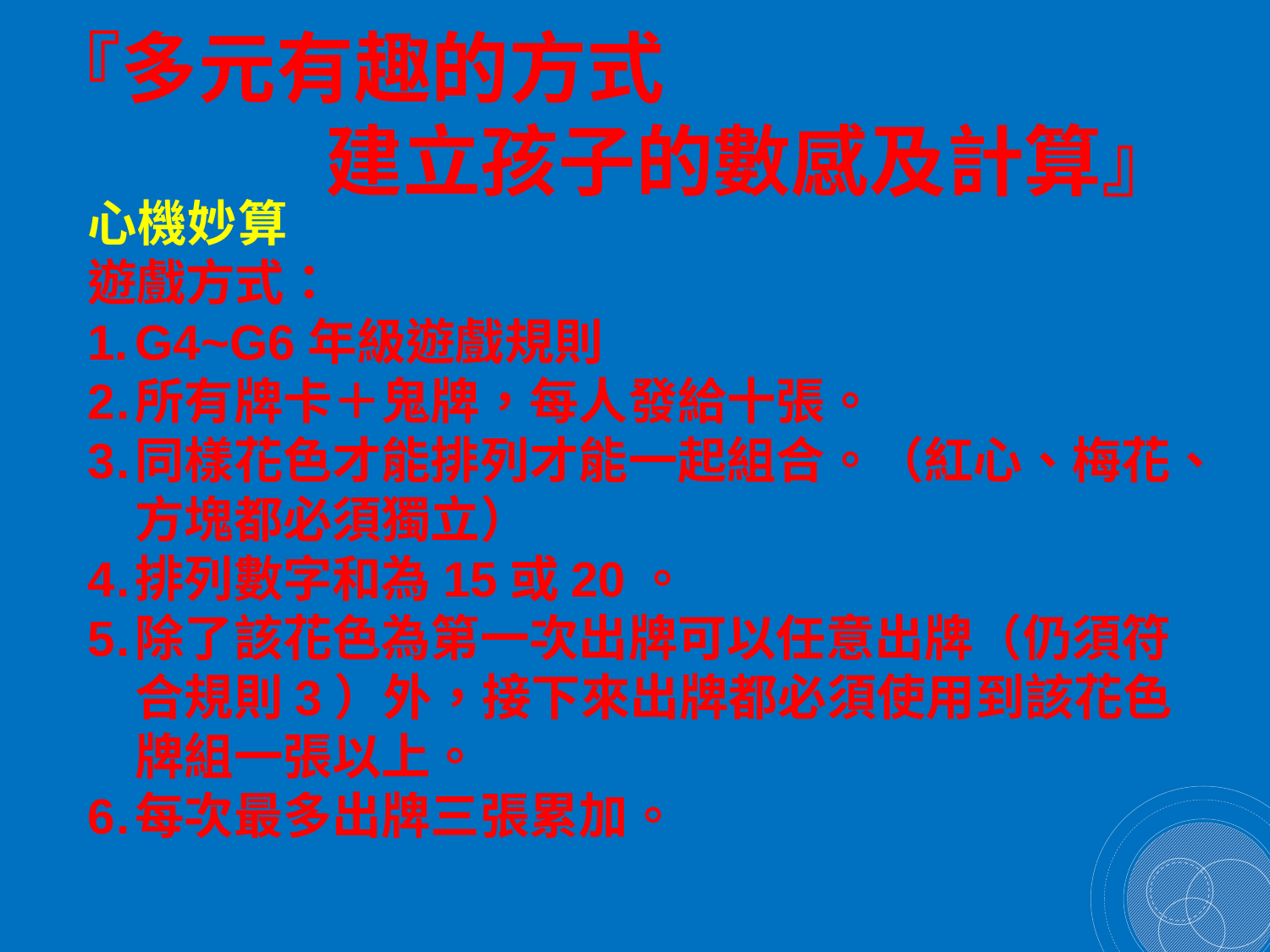

『多元有趣的方式
               建立孩子的數感及計算』
心機妙算
遊戲方式：
G4~G6年級遊戲規則
所有牌卡＋鬼牌，每人發給十張。
同樣花色才能排列才能一起組合。（紅心、梅花、方塊都必須獨立）
排列數字和為15或20。
除了該花色為第一次出牌可以任意出牌（仍須符合規則3）外，接下來出牌都必須使用到該花色牌組一張以上。
每次最多出牌三張累加。